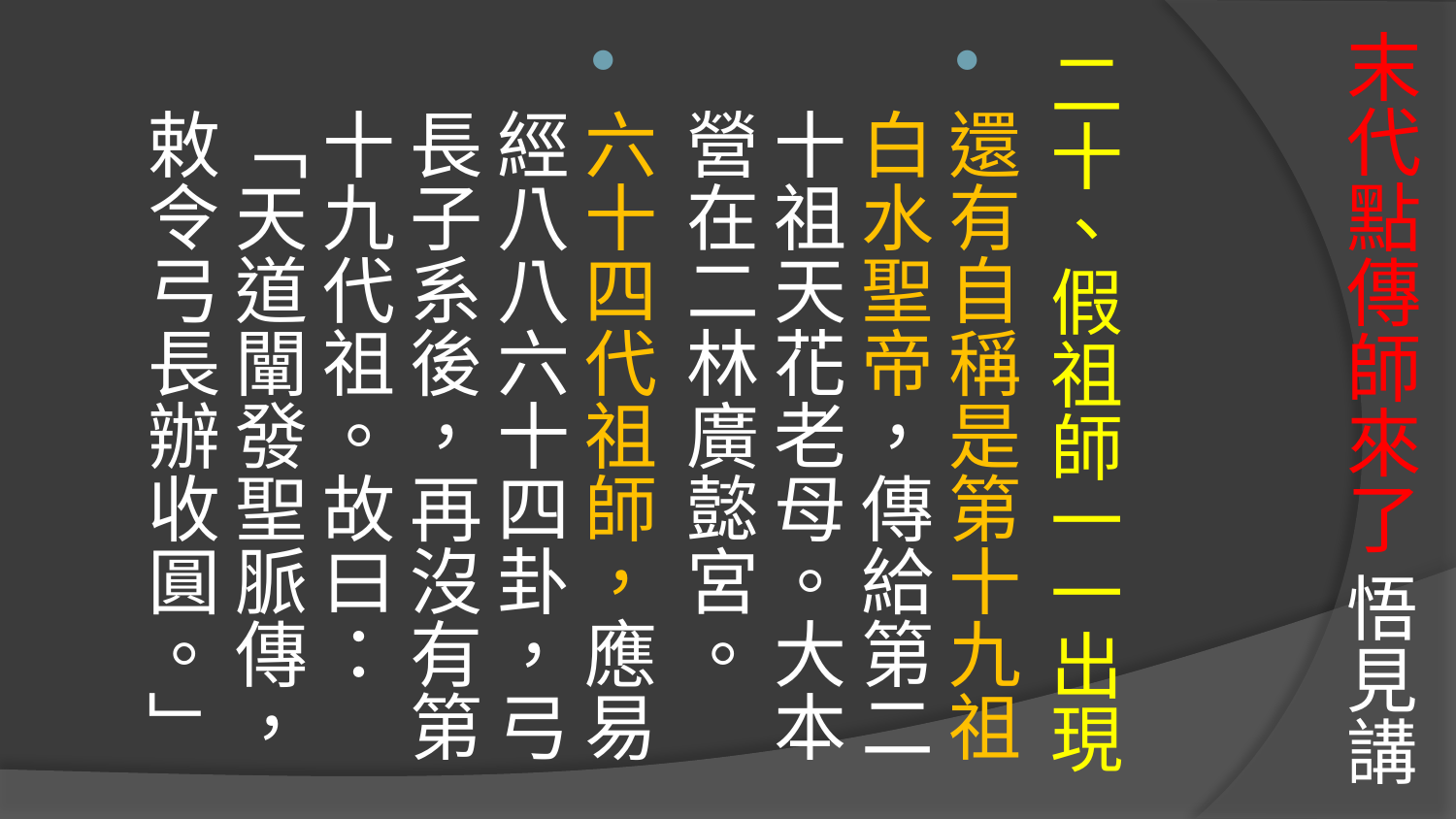

# 末代點傳師來了 悟見講
二十、假祖師一一出現
還有自稱是第十九祖白水聖帝，傳給第二十祖天花老母。大本營在二林廣懿宮。
六十四代祖師，應易經八八六十四卦，弓長子系後，再沒有第十九代祖。故曰：「天道闡發聖脈傳，敕令弓長辦收圓。」